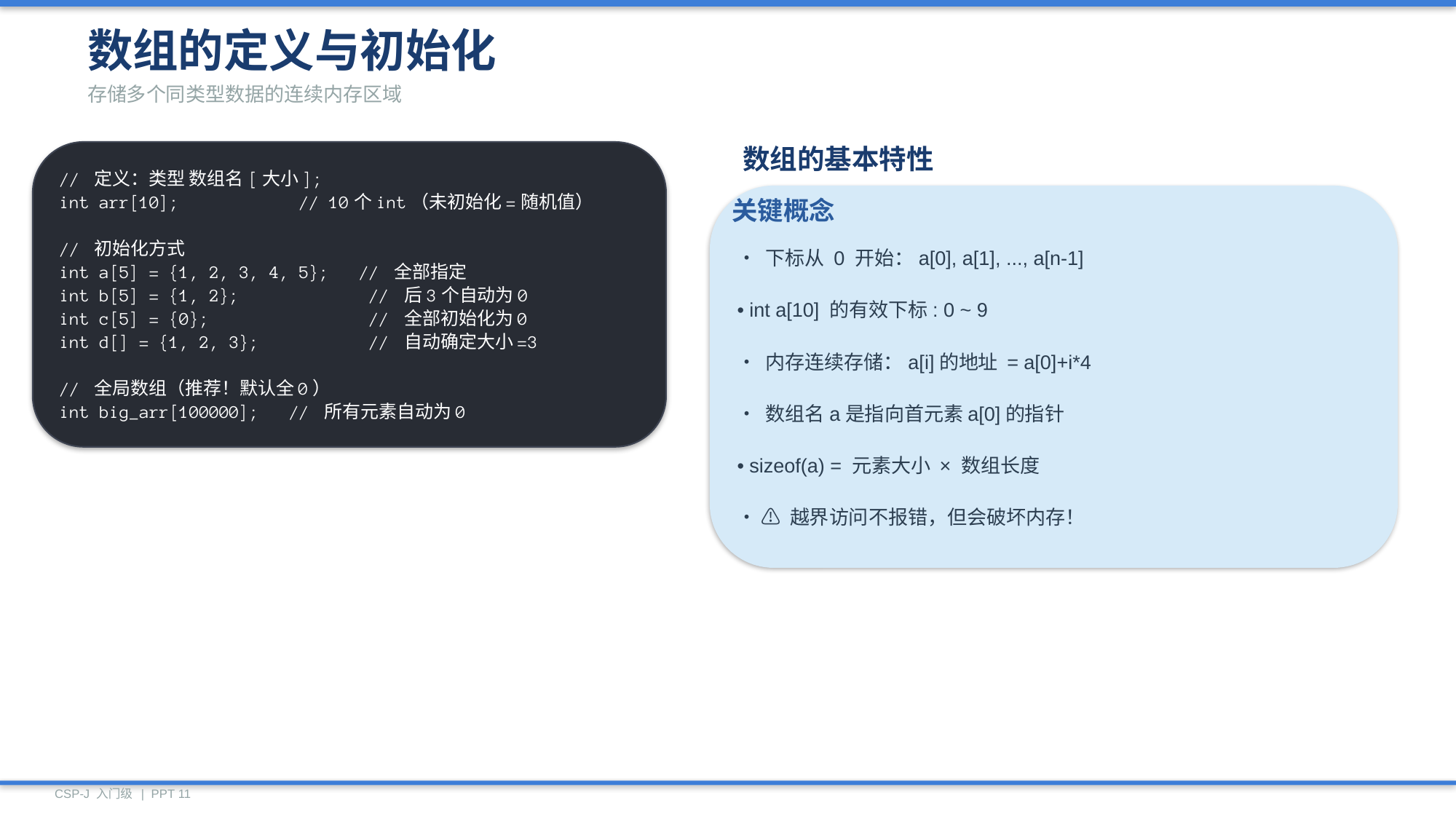

数组的定义与初始化
存储多个同类型数据的连续内存区域
// 定义：类型 数组名[大小];
int arr[10];            // 10个int（未初始化=随机值）

// 初始化方式
int a[5] = {1, 2, 3, 4, 5};   // 全部指定
int b[5] = {1, 2};             // 后3个自动为0
int c[5] = {0};                // 全部初始化为0
int d[] = {1, 2, 3};           // 自动确定大小=3

// 全局数组（推荐！默认全0）
int big_arr[100000];   // 所有元素自动为0
数组的基本特性

关键概念
• 下标从 0 开始：a[0], a[1], ..., a[n-1]
• int a[10] 的有效下标: 0 ~ 9
• 内存连续存储：a[i]的地址 = a[0]+i*4
• 数组名a是指向首元素a[0]的指针
• sizeof(a) = 元素大小 × 数组长度
• ⚠ 越界访问不报错，但会破坏内存！

CSP-J 入门级  |  PPT 11